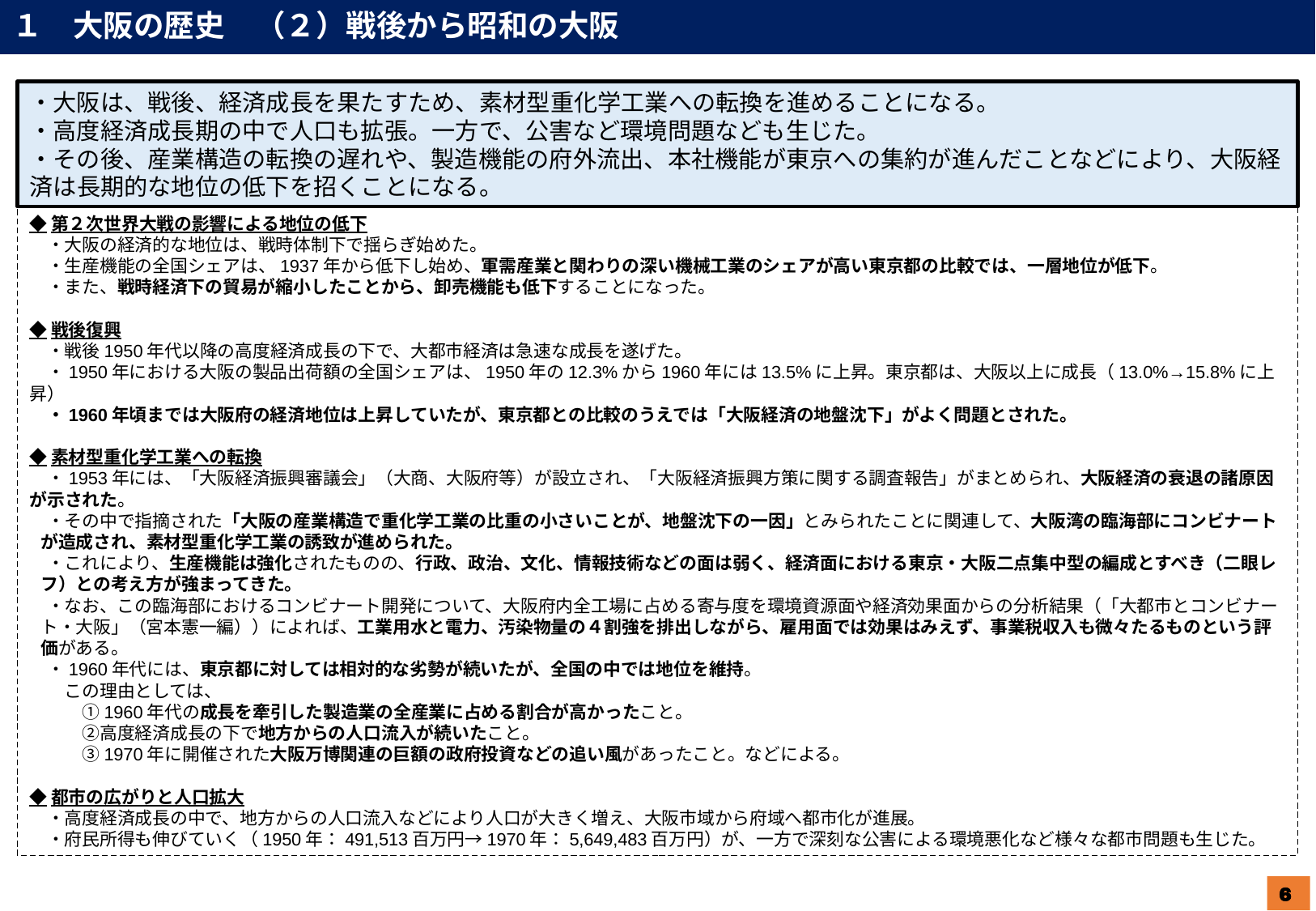

１　大阪の歴史　（２）戦後から昭和の大阪
・大阪は、戦後、経済成長を果たすため、素材型重化学工業への転換を進めることになる。
・高度経済成長期の中で人口も拡張。一方で、公害など環境問題なども生じた。
・その後、産業構造の転換の遅れや、製造機能の府外流出、本社機能が東京への集約が進んだことなどにより、大阪経済は長期的な地位の低下を招くことになる。
◆第２次世界大戦の影響による地位の低下
　・大阪の経済的な地位は、戦時体制下で揺らぎ始めた。
　・生産機能の全国シェアは、1937年から低下し始め、軍需産業と関わりの深い機械工業のシェアが高い東京都の比較では、一層地位が低下。
　・また、戦時経済下の貿易が縮小したことから、卸売機能も低下することになった。

◆戦後復興
　・戦後1950年代以降の高度経済成長の下で、大都市経済は急速な成長を遂げた。
　・1950年における大阪の製品出荷額の全国シェアは、1950年の12.3%から1960年には13.5%に上昇。東京都は、大阪以上に成長（13.0%→15.8%に上昇）
　・1960年頃までは大阪府の経済地位は上昇していたが、東京都との比較のうえでは「大阪経済の地盤沈下」がよく問題とされた。

◆素材型重化学工業への転換
　・1953年には、「大阪経済振興審議会」（大商、大阪府等）が設立され、「大阪経済振興方策に関する調査報告」がまとめられ、大阪経済の衰退の諸原因が示された。
　・その中で指摘された「大阪の産業構造で重化学工業の比重の小さいことが、地盤沈下の一因」とみられたことに関連して、大阪湾の臨海部にコンビナートが造成され、素材型重化学工業の誘致が進められた。
　・これにより、生産機能は強化されたものの、行政、政治、文化、情報技術などの面は弱く、経済面における東京・大阪二点集中型の編成とすべき（二眼レフ）との考え方が強まってきた。
　・なお、この臨海部におけるコンビナート開発について、大阪府内全工場に占める寄与度を環境資源面や経済効果面からの分析結果（「大都市とコンビナート・大阪」（宮本憲一編））によれば、工業用水と電力、汚染物量の４割強を排出しながら、雇用面では効果はみえず、事業税収入も微々たるものという評価がある。
　・1960年代には、東京都に対しては相対的な劣勢が続いたが、全国の中では地位を維持。
　　この理由としては、
　　　➀1960年代の成長を牽引した製造業の全産業に占める割合が高かったこと。
　　　②高度経済成長の下で地方からの人口流入が続いたこと。
　　　③1970年に開催された大阪万博関連の巨額の政府投資などの追い風があったこと。などによる。

◆都市の広がりと人口拡大
　・高度経済成長の中で、地方からの人口流入などにより人口が大きく増え、大阪市域から府域へ都市化が進展。
　・府民所得も伸びていく（1950年：491,513百万円→1970年：5,649,483百万円）が、一方で深刻な公害による環境悪化など様々な都市問題も生じた。
6
１